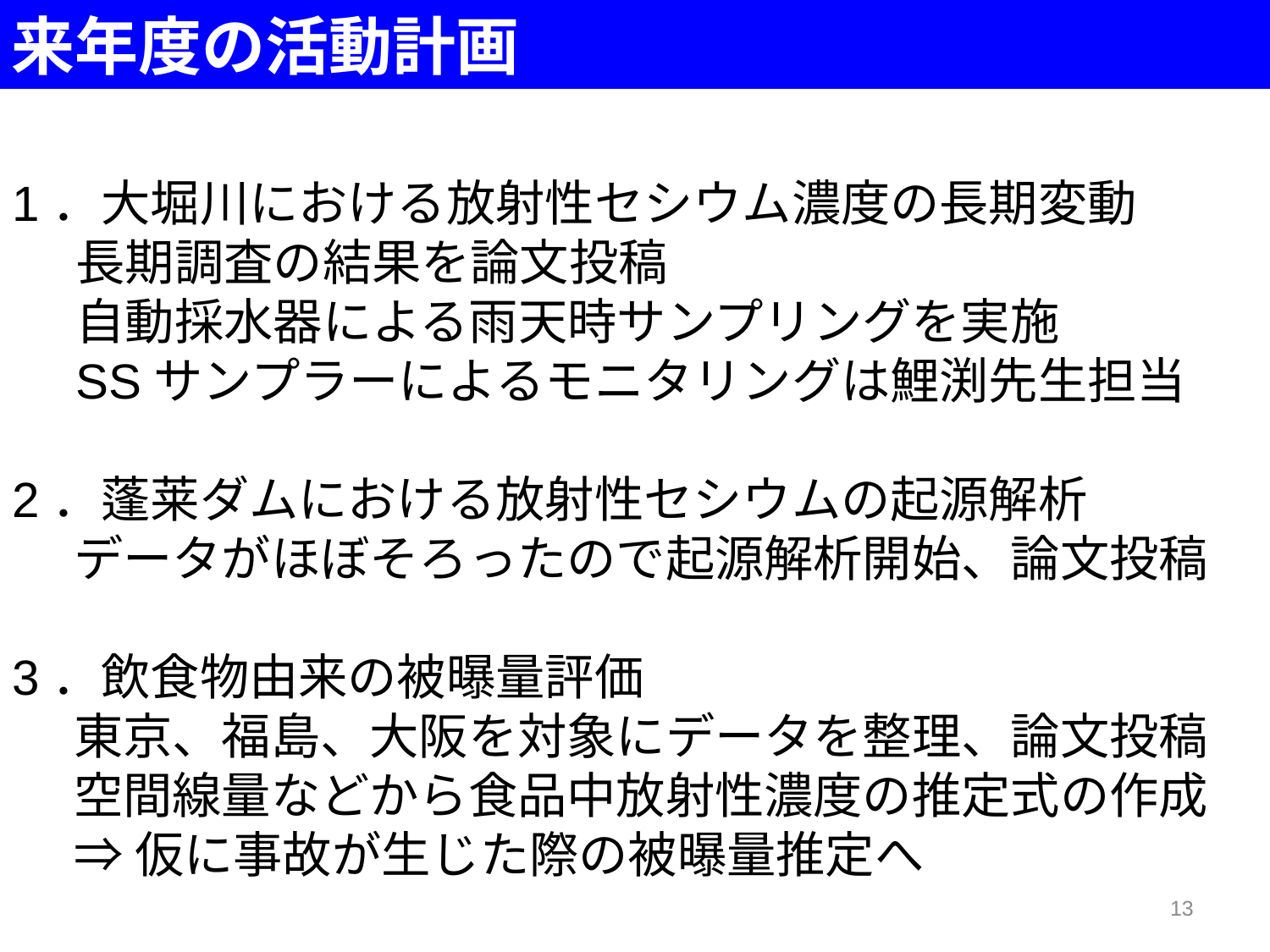

来年度の活動計画
1．大堀川における放射性セシウム濃度の長期変動
長期調査の結果を論文投稿
自動採水器による雨天時サンプリングを実施
SSサンプラーによるモニタリングは鯉渕先生担当

2．蓬莱ダムにおける放射性セシウムの起源解析
データがほぼそろったので起源解析開始、論文投稿
3．飲食物由来の被曝量評価
東京、福島、大阪を対象にデータを整理、論文投稿
空間線量などから食品中放射性濃度の推定式の作成
⇒仮に事故が生じた際の被曝量推定へ

13